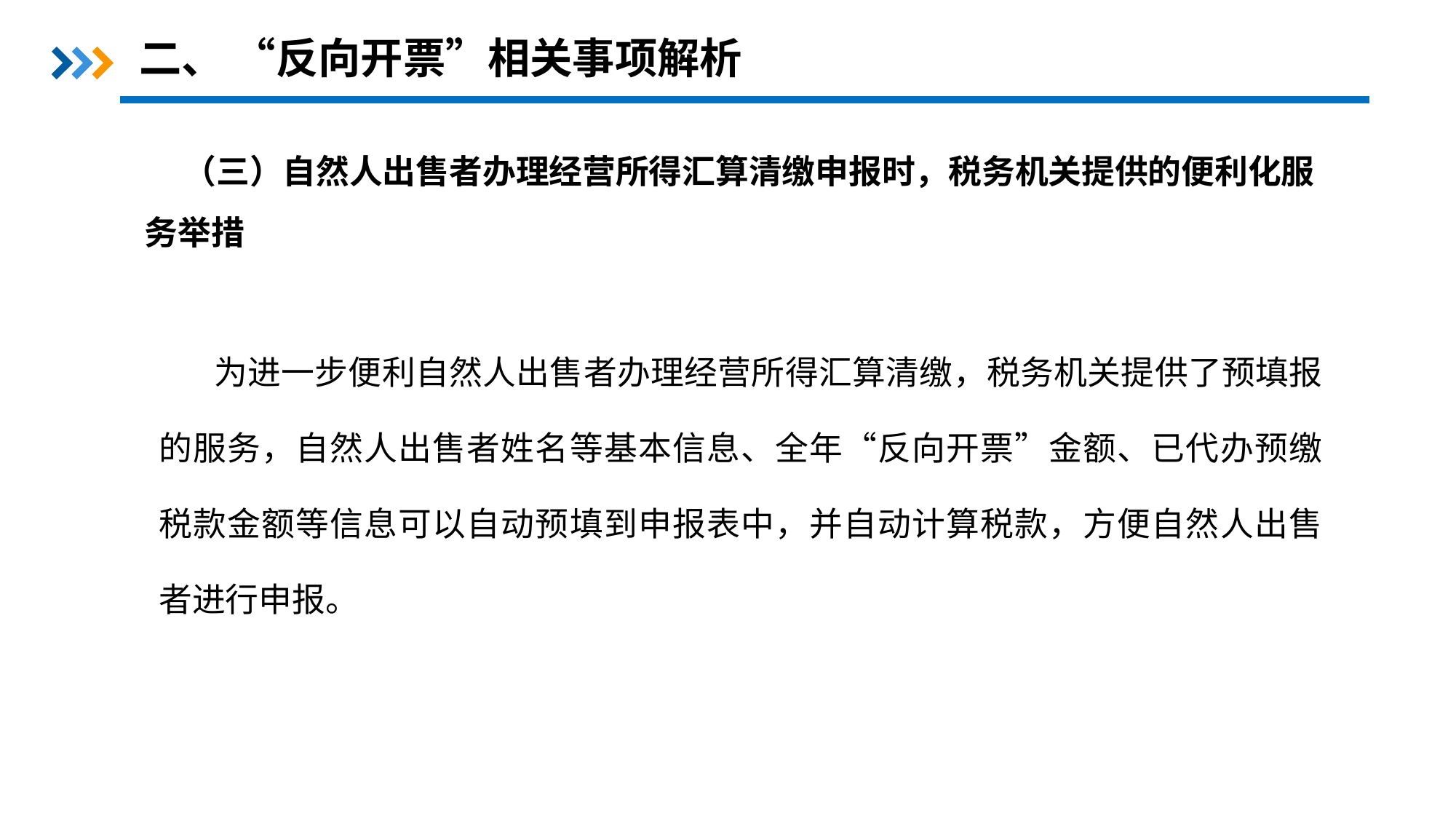

二、 “反向开票”相关事项解析

    （三）自然人出售者办理经营所得汇算清缴申报时，税务机关提供的便利化服务举措

      为进一步便利自然人出售者办理经营所得汇算清缴，税务机关提供了预填报的服务，自然人出售者姓名等基本信息、全年“反向开票”金额、已代办预缴税款金额等信息可以自动预填到申报表中，并自动计算税款，方便自然人出售者进行申报。